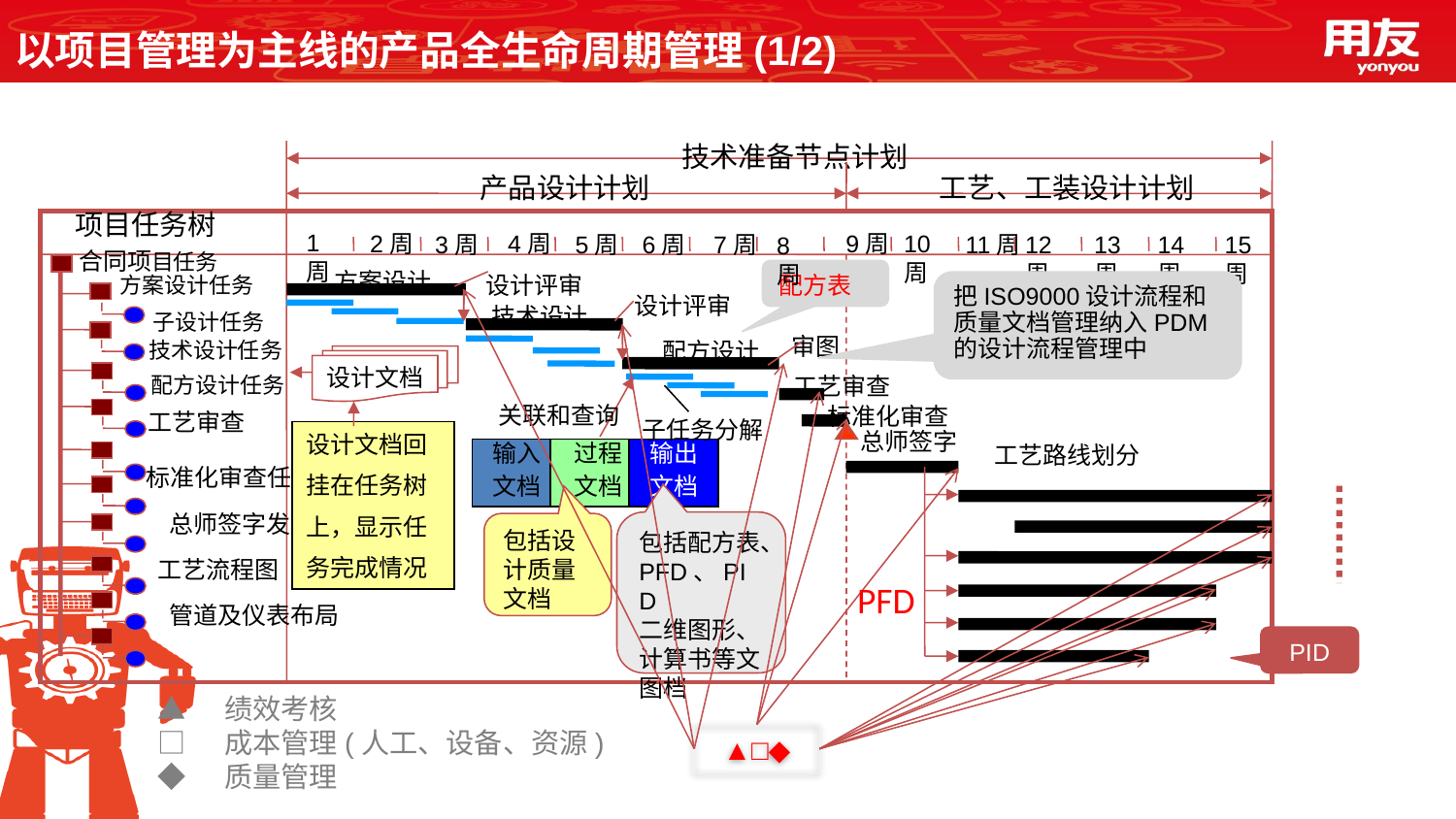

以项目管理为主线的产品全生命周期管理(1/2)
技术准备节点计划

产品设计计划
工艺、工装设计计划

项目任务树

1周
2周
9周
10周
4周
3周
5周
6周
7周
11周
12周
13周
14周
15周
8周

合同项目任务

方案设计
配方表
设计评审
方案设计任务

把ISO9000设计流程和
质量文档管理纳入PDM
的设计流程管理中

设计评审

技术设计
子设计任务

审图
技术设计任务
配方设计

设计文档

工艺审查
配方设计任务

关联和查询

标准化审查

工艺审查

子任务分解
总师签字

设计文档回
挂在任务树
上，显示任
务完成情况

工艺路线划分
输入
文档
过程
文档
输出
文档

标准化审查任务

总师签字发图
包括配方表、
PFD、PID
二维图形、
计算书等文
图档
包括设计质量
文档

工艺流程图

管道及仪表布局

PID

PFD
▲     绩效考核
□     成本管理(人工、设备、资源)
◆     质量管理
▲□◆